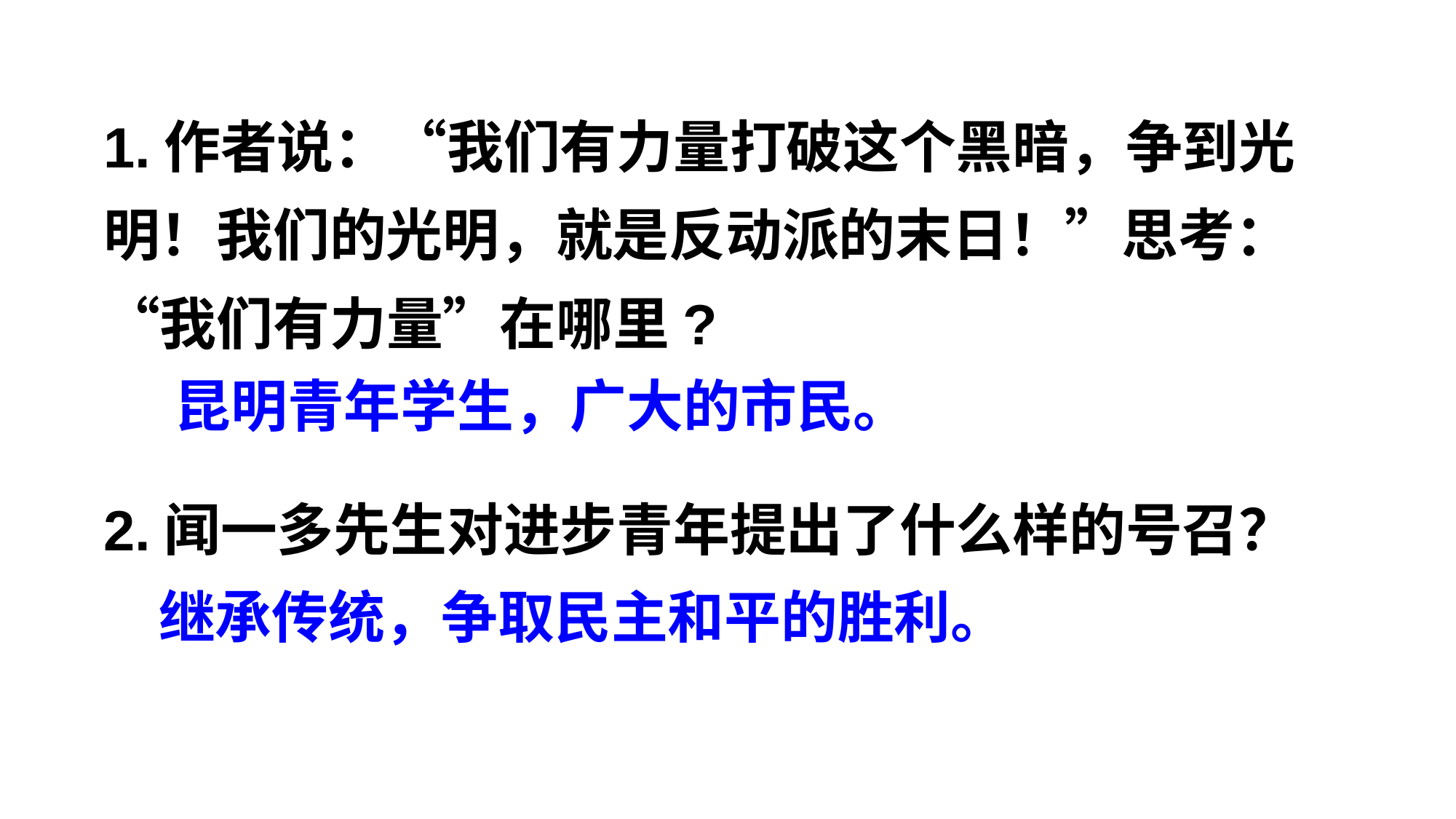

1.作者说：“我们有力量打破这个黑暗，争到光明！我们的光明，就是反动派的末日！”思考：“我们有力量”在哪里?
昆明青年学生，广大的市民。
2.闻一多先生对进步青年提出了什么样的号召？
继承传统，争取民主和平的胜利。